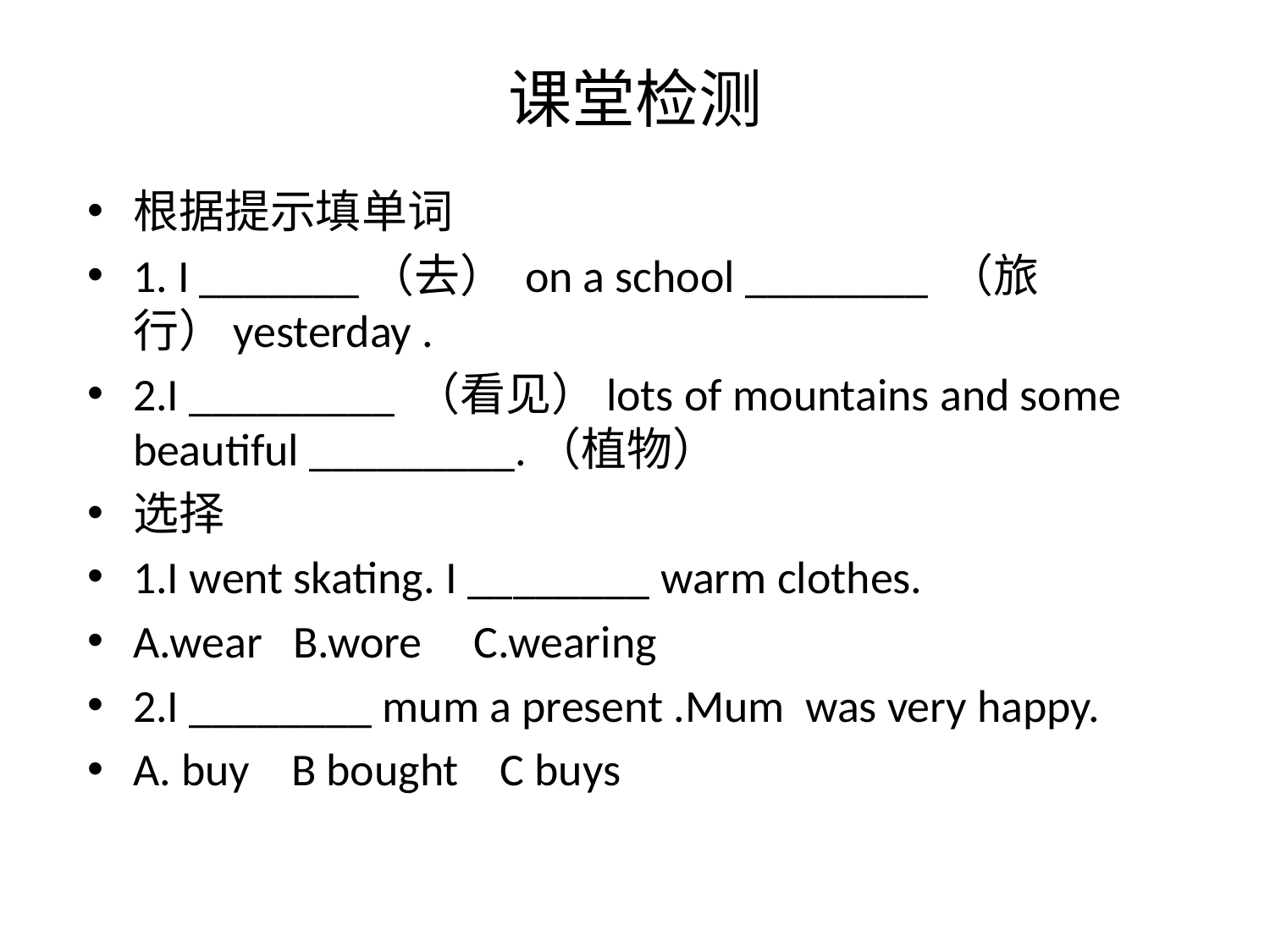

# 课堂检测
根据提示填单词
1. I _______（去） on a school ________ （旅行）yesterday .
2.I _________ （看见）lots of mountains and some beautiful _________.（植物）
选择
1.I went skating. I ________ warm clothes.
A.wear   B.wore     C.wearing
2.I ________ mum a present .Mum  was very happy.
A. buy    B bought    C buys